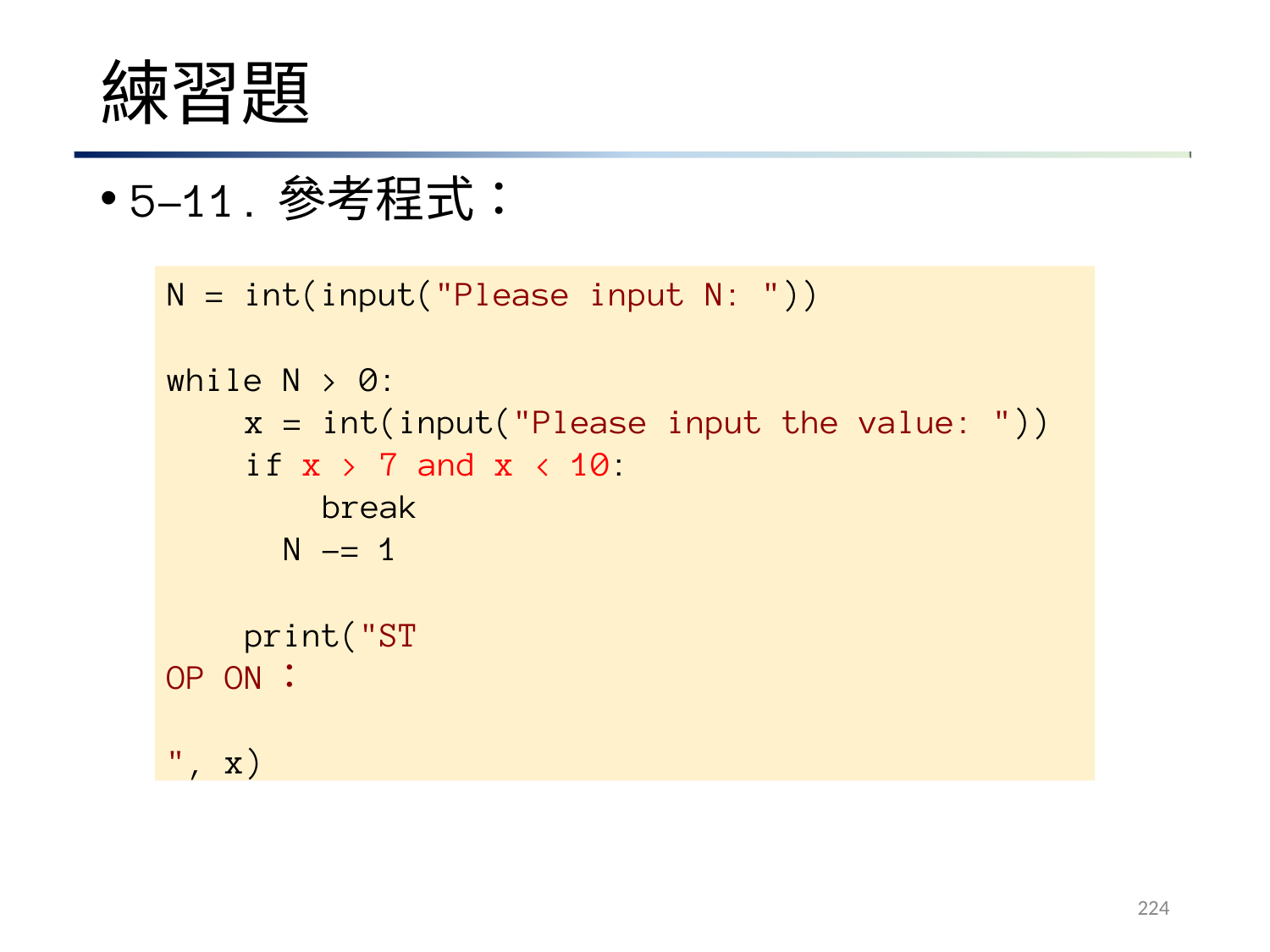

# 練習題
5-11.參考程式：
N = int(input("Please input N: "))

while N > 0:
x = int(input("Please input the value: "))
if x > 7 and x < 10:
break   N -= 1

print("STOP ON：	", x)
224